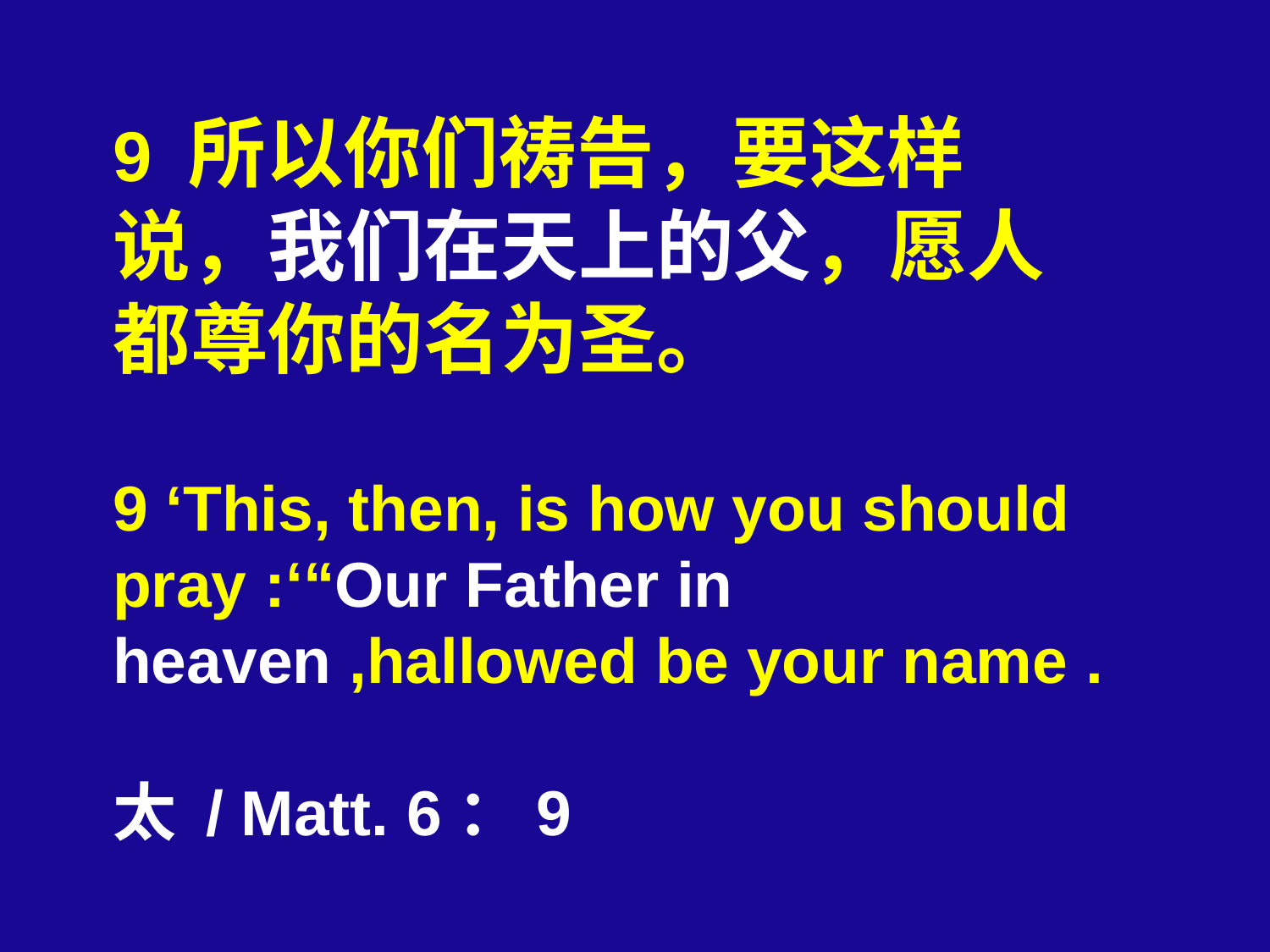

# 9 所以你们祷告，要这样说，我们在天上的父，愿人都尊你的名为圣。 9 ‘This, then, is how you should pray :‘“Our Father in heaven ,hallowed be your name . 太 / Matt. 6：9